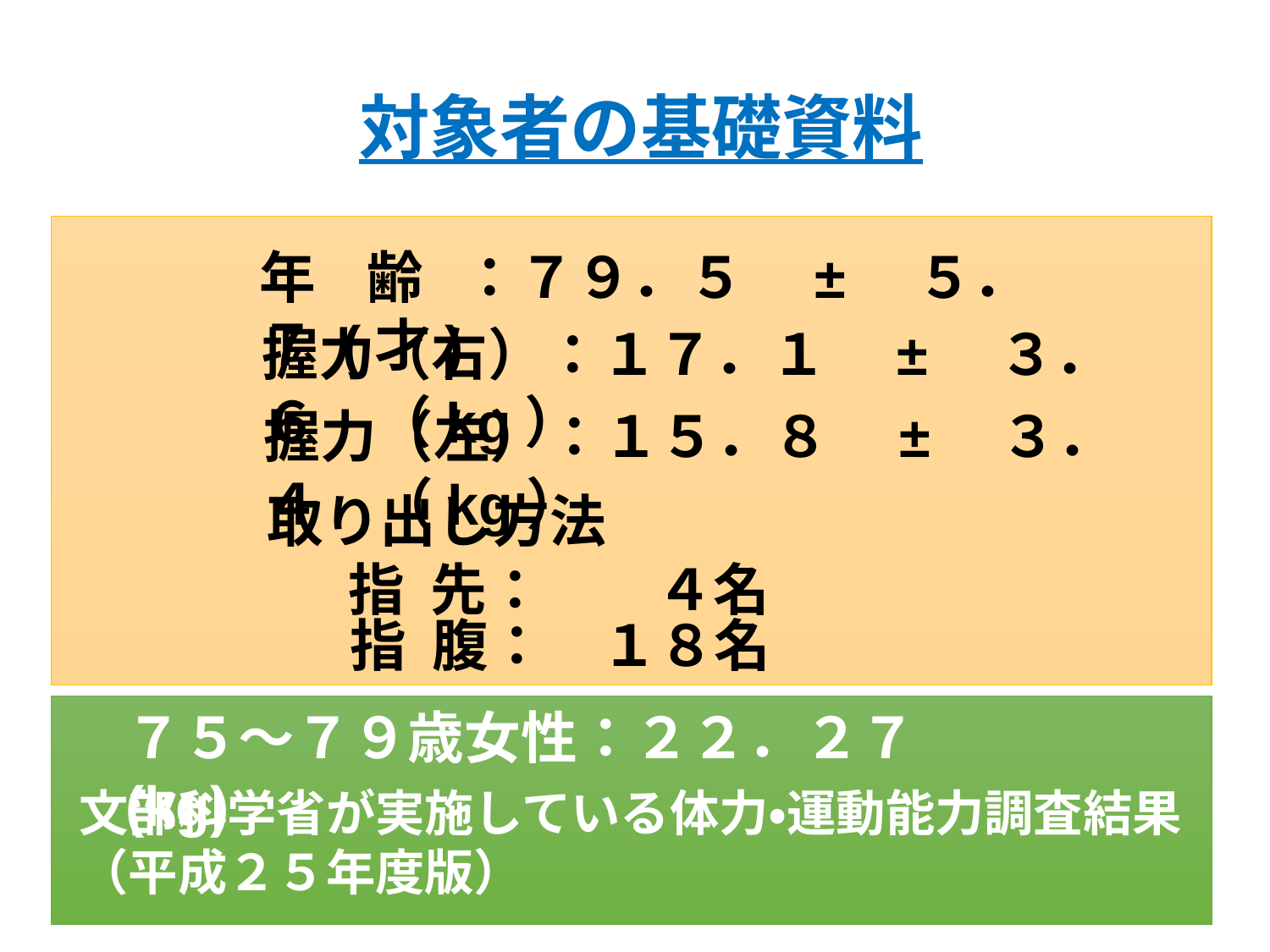

対象者の基礎資料

年    齢   ：７９．５　±　５．７ (才)
握力（右）：１７．１　±　３．６　（kg）
握力（左）：１５．８　±　３．４　（kg）
取り出し方法
指  先：　　４名
指  腹：　１８名

７５～７９歳女性：２２．２７(kg)
文部科学省が実施している体力・運動能力調査結果
（平成２５年度版）